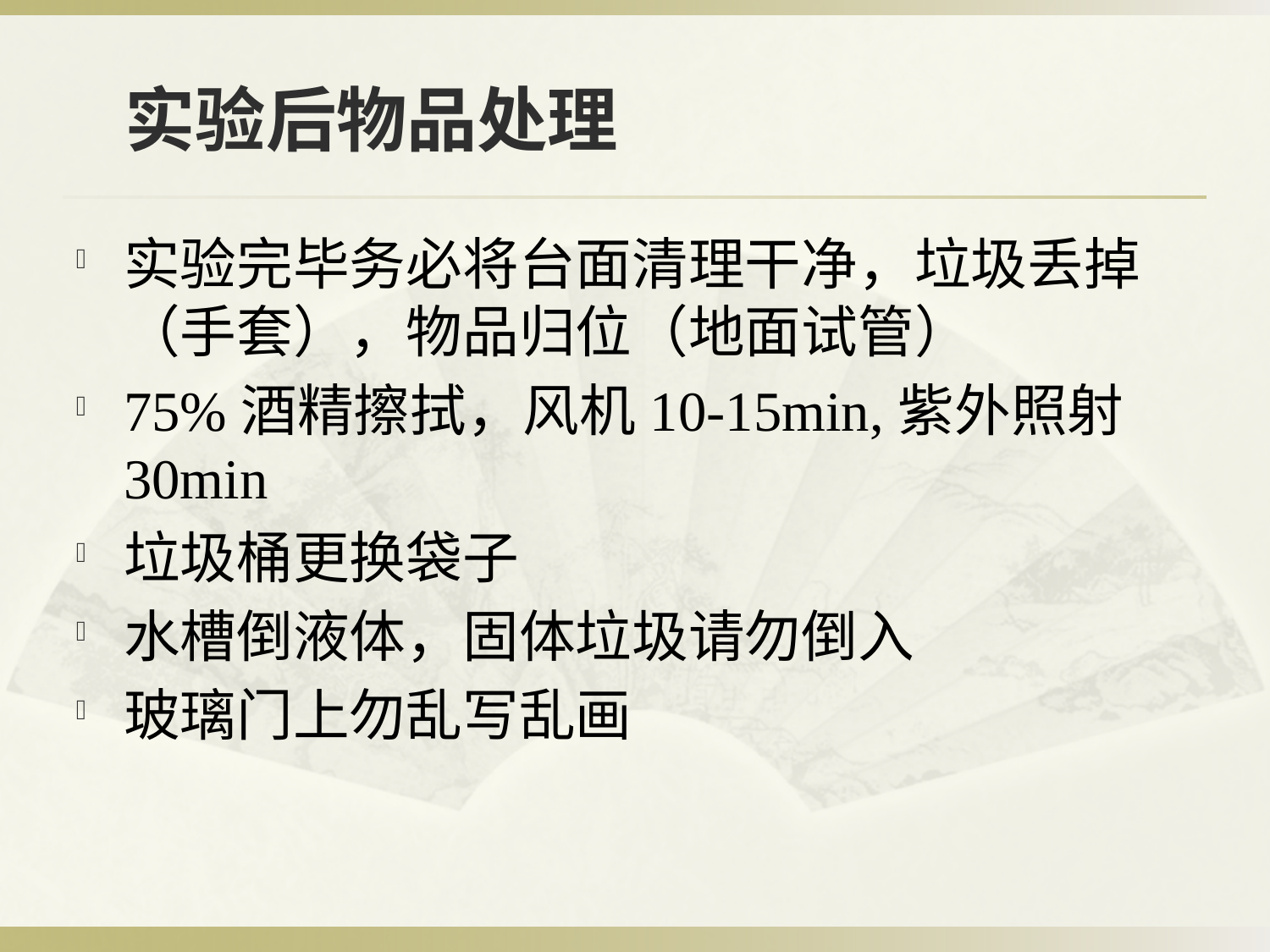

# 实验后物品处理
实验完毕务必将台面清理干净，垃圾丢掉（手套），物品归位（地面试管）
75%酒精擦拭，风机10-15min,紫外照射30min
垃圾桶更换袋子
水槽倒液体，固体垃圾请勿倒入
玻璃门上勿乱写乱画